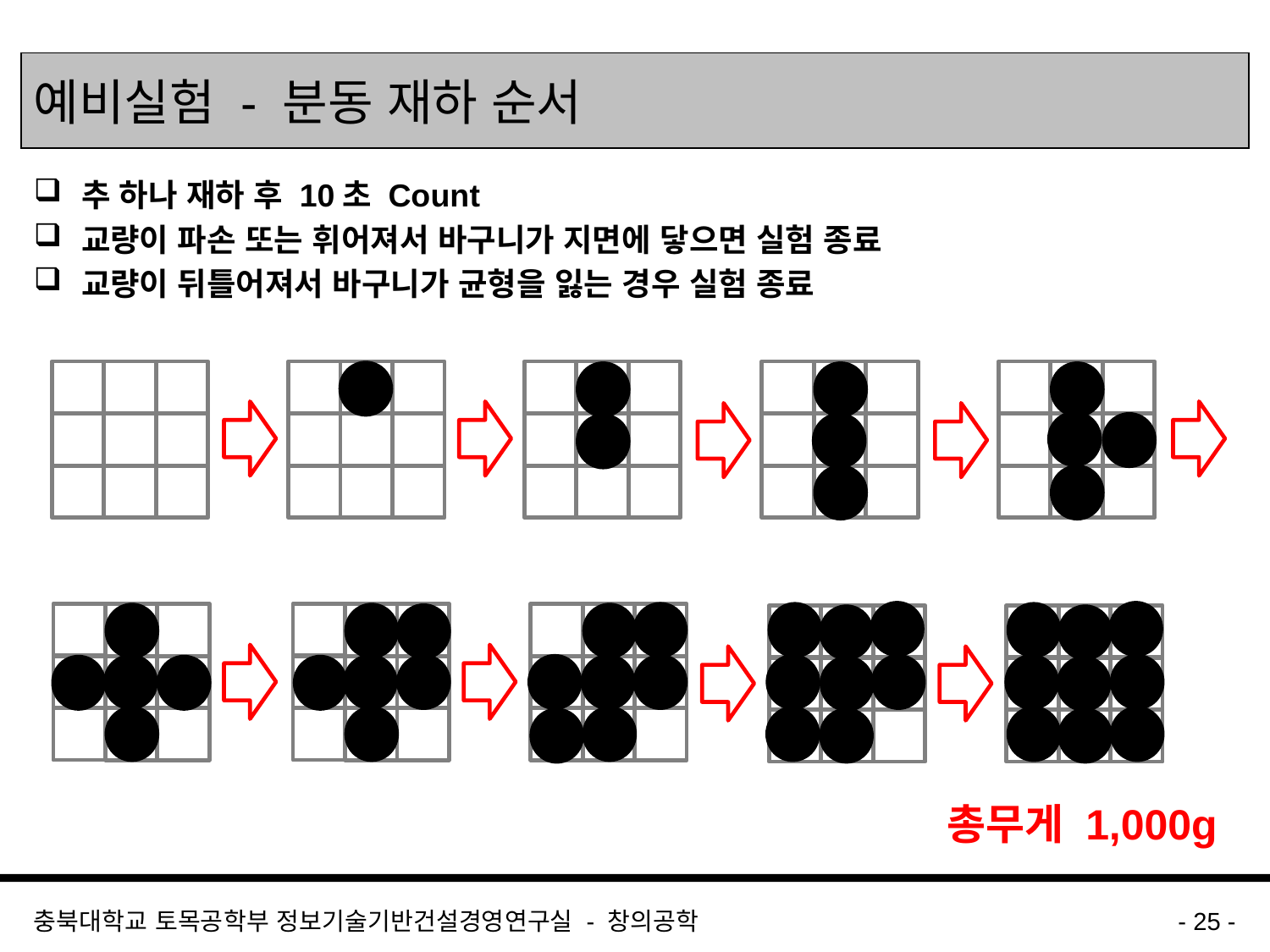

# 예비실험 - 분동 재하 순서
추 하나 재하 후 10초 Count
교량이 파손 또는 휘어져서 바구니가 지면에 닿으면 실험 종료
교량이 뒤틀어져서 바구니가 균형을 잃는 경우 실험 종료

총무게 1,000g
충북대학교 토목공학부 정보기술기반건설경영연구실 - 창의공학
- 25 -